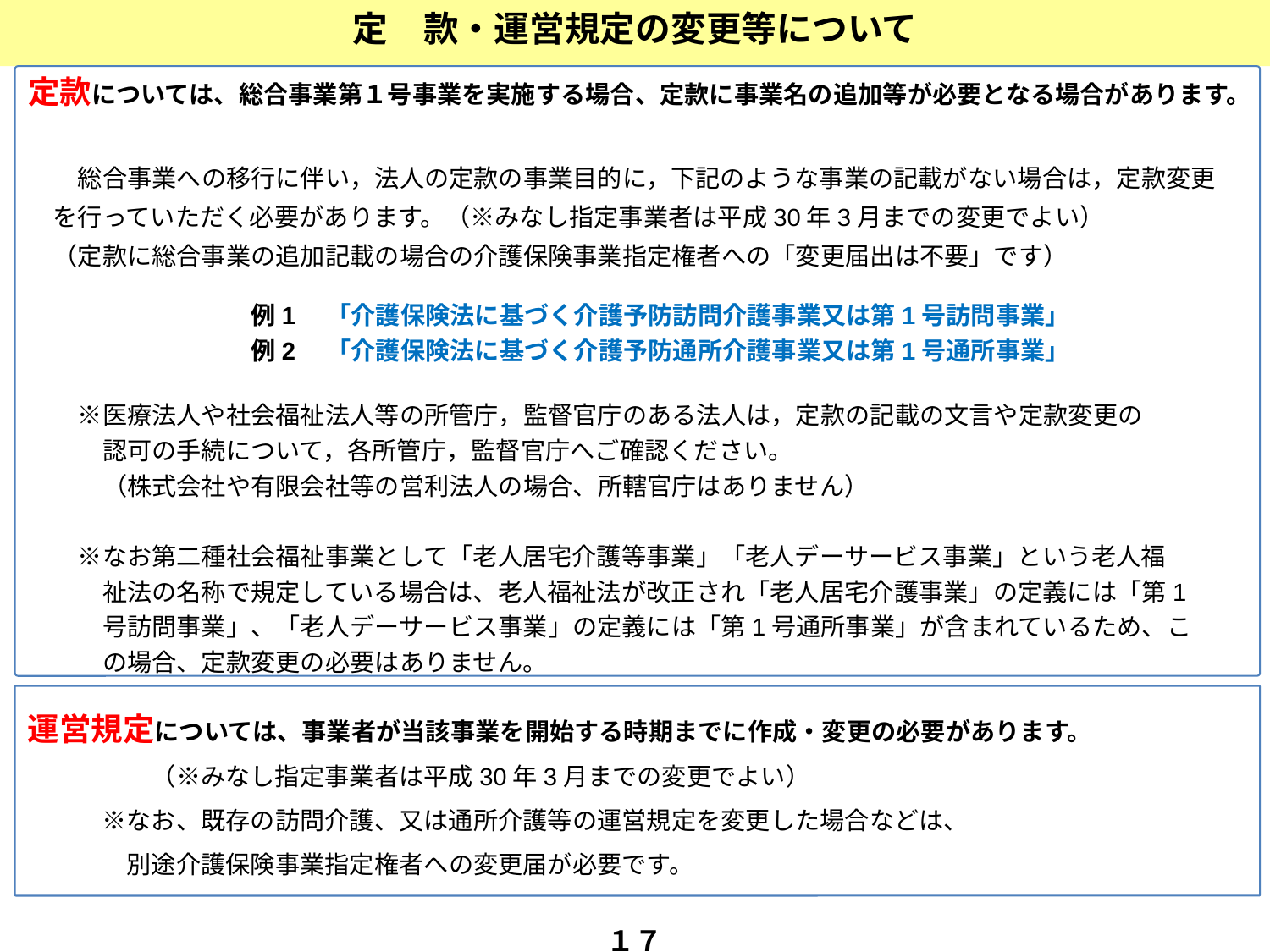

定　款・運営規定の変更等について
定款については、総合事業第１号事業を実施する場合、定款に事業名の追加等が必要となる場合があります。
　　総合事業への移行に伴い，法人の定款の事業目的に，下記のような事業の記載がない場合は，定款変更
　を行っていただく必要があります。（※みなし指定事業者は平成30年3月までの変更でよい）
　（定款に総合事業の追加記載の場合の介護保険事業指定権者への「変更届出は不要」です）

　　　　　　　　　例1　「介護保険法に基づく介護予防訪問介護事業又は第1号訪問事業」
　　　　　　　　　例2　「介護保険法に基づく介護予防通所介護事業又は第1号通所事業」

　　※医療法人や社会福祉法人等の所管庁，監督官庁のある法人は，定款の記載の文言や定款変更の
　　　認可の手続について，各所管庁，監督官庁へご確認ください。
　　　（株式会社や有限会社等の営利法人の場合、所轄官庁はありません）

　　※なお第二種社会福祉事業として「老人居宅介護等事業」「老人デーサービス事業」という老人福
　　　祉法の名称で規定している場合は、老人福祉法が改正され「老人居宅介護事業」の定義には「第1
　　　号訪問事業」、「老人デーサービス事業」の定義には「第1号通所事業」が含まれているため、こ
　　　の場合、定款変更の必要はありません。
運営規定については、事業者が当該事業を開始する時期までに作成・変更の必要があります。
　　　　　（※みなし指定事業者は平成30年3月までの変更でよい）
　　　※なお、既存の訪問介護、又は通所介護等の運営規定を変更した場合などは、
　　　　別途介護保険事業指定権者への変更届が必要です。
１７